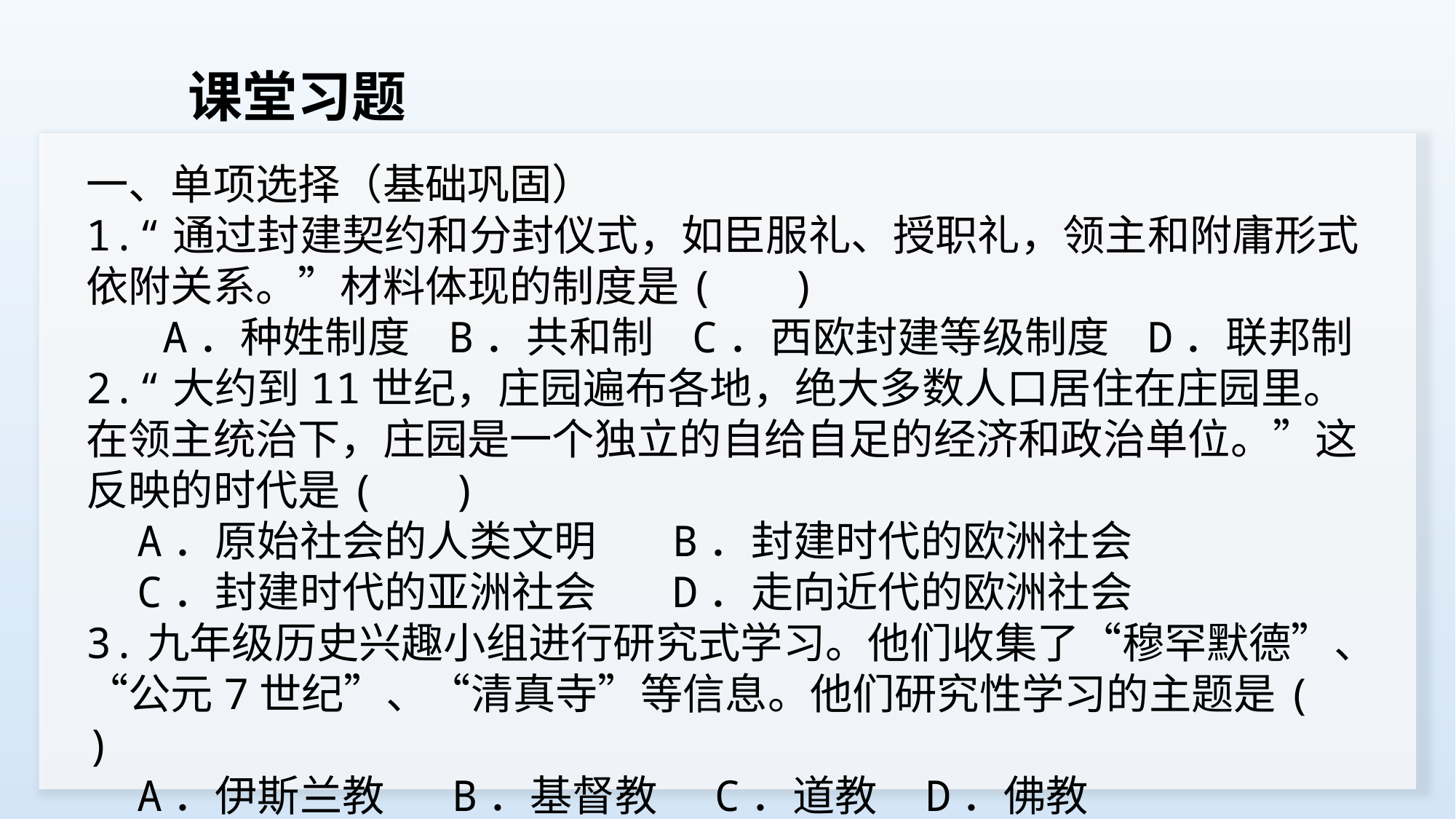

课堂习题

一、单项选择（基础巩固）
1.“通过封建契约和分封仪式，如臣服礼、授职礼，领主和附庸形式依附关系。”材料体现的制度是(   )
   A．种姓制度   B．共和制   C．西欧封建等级制度   D．联邦制
2.“大约到11世纪，庄园遍布各地，绝大多数人口居住在庄园里。在领主统治下，庄园是一个独立的自给自足的经济和政治单位。”这反映的时代是(   )
  A．原始社会的人类文明       B．封建时代的欧洲社会
  C．封建时代的亚洲社会       D．走向近代的欧洲社会
3.九年级历史兴趣小组进行研究式学习。他们收集了“穆罕默德”、“公元7世纪”、“清真寺”等信息。他们研究性学习的主题是(   )
  A．伊斯兰教 	   B．基督教     C．道教    D．佛教